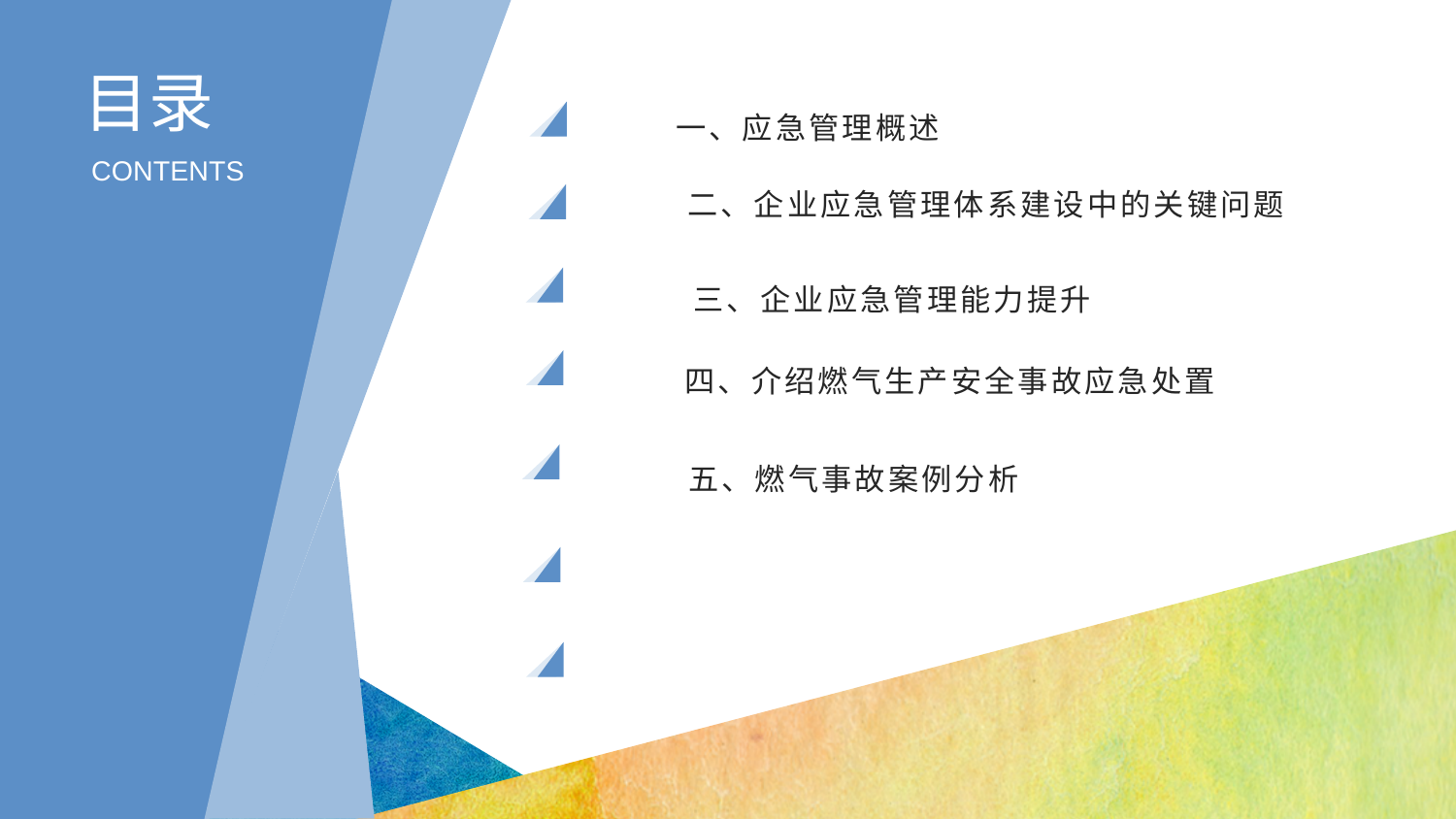

目录

   一、应急管理概述

CONTENTS
  二、企业应急管理体系建设中的关键问题

三、企业应急管理能力提升

四、介绍燃气生产安全事故应急处置

 五、燃气事故案例分析

2